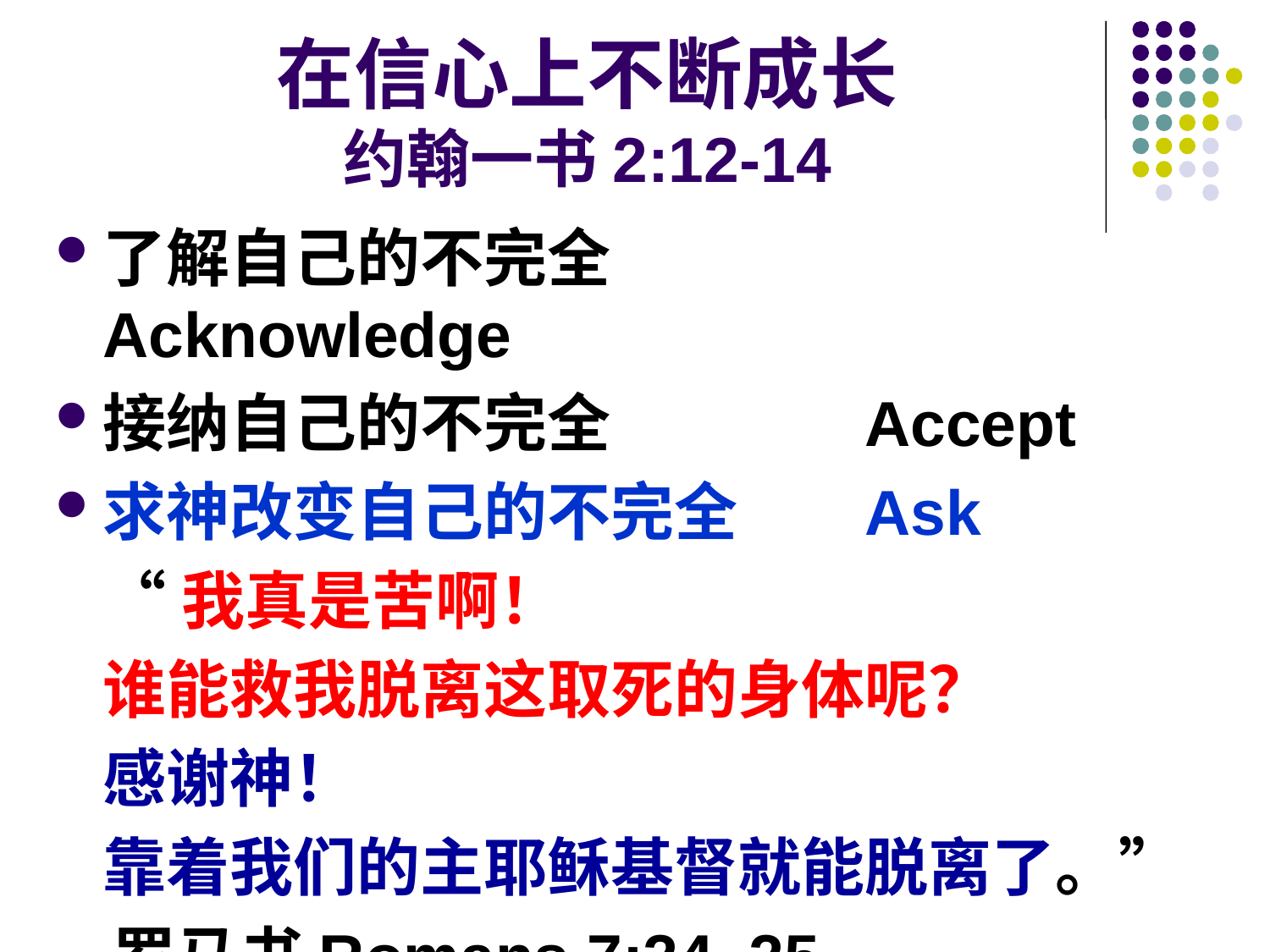

# 在信心上不断成长 约翰一书2:12-14
了解自己的不完全		Acknowledge
接纳自己的不完全		Accept
求神改变自己的不完全	Ask
	“我真是苦啊！
	谁能救我脱离这取死的身体呢？
	感谢神！
	靠着我们的主耶稣基督就能脱离了。”
   罗马书Romans 7:24, 25